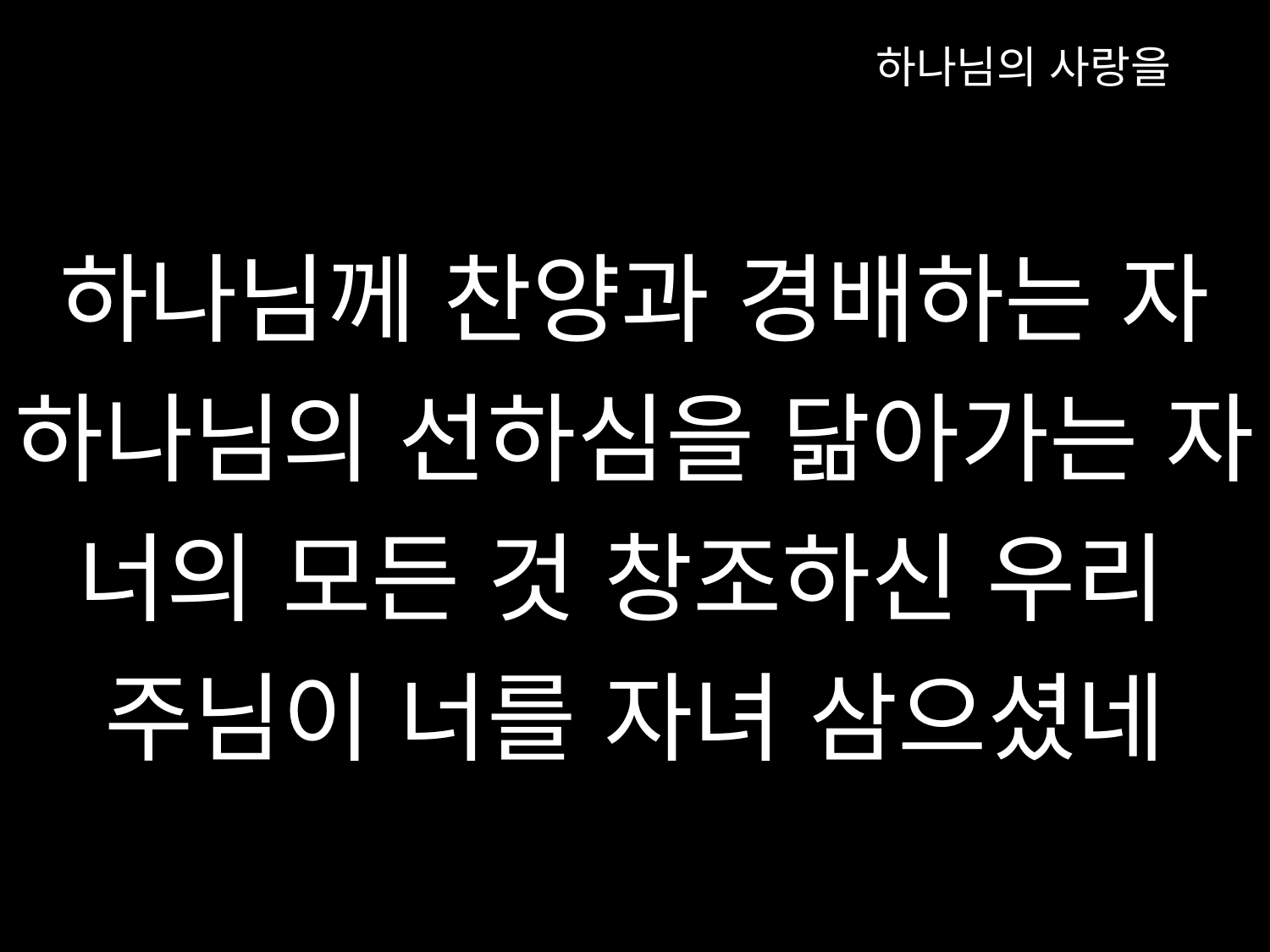

하나님의 사랑을
하나님께 찬양과 경배하는 자
하나님의 선하심을 닮아가는 자
너의 모든 것 창조하신 우리
주님이 너를 자녀 삼으셨네